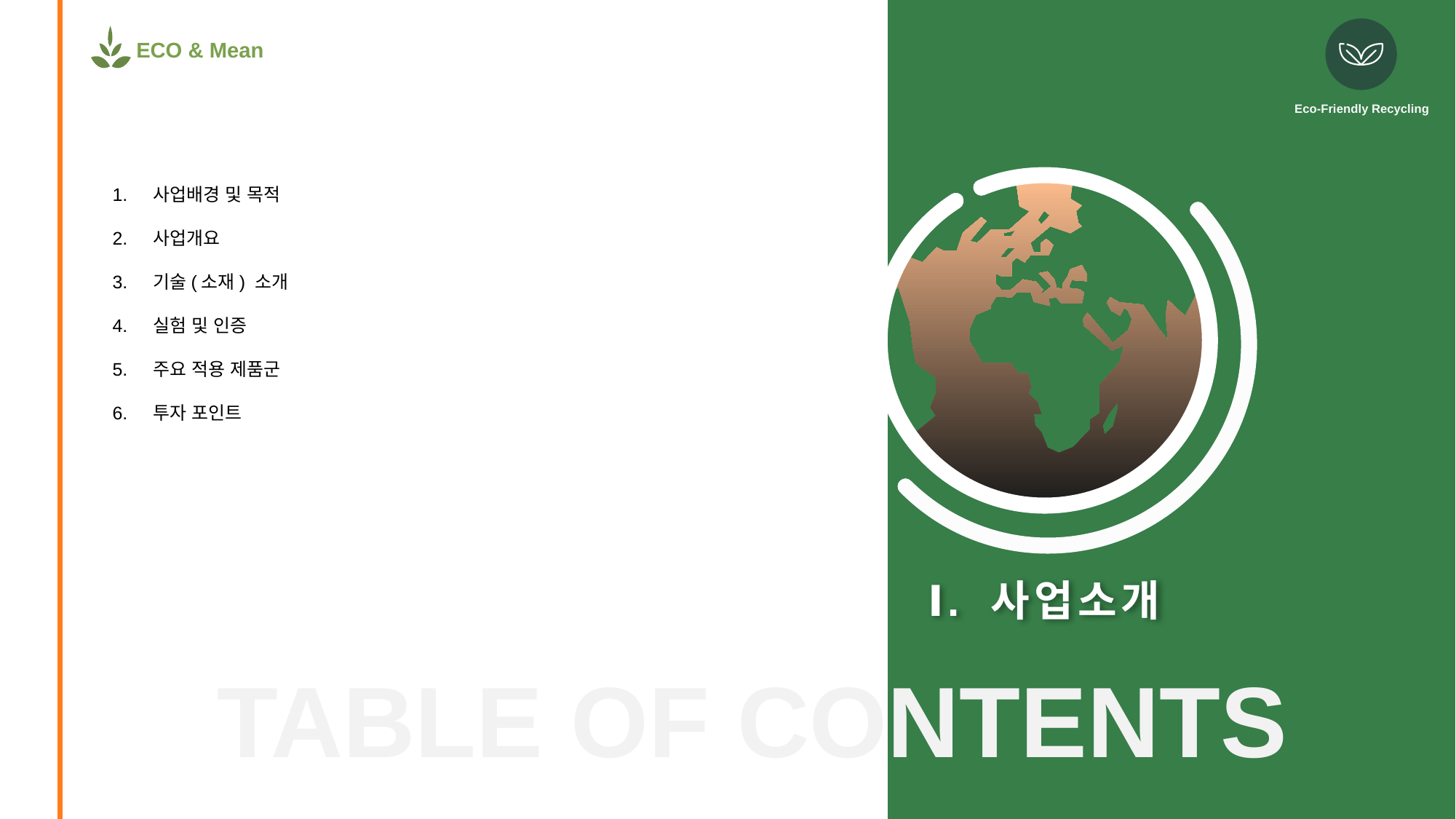

ECO & Mean
Eco-Friendly Recycling
사업배경 및 목적
사업개요
기술(소재) 소개
실험 및 인증
주요 적용 제품군
투자 포인트

Ⅰ. 사업소개
TABLE OF CONTENTS